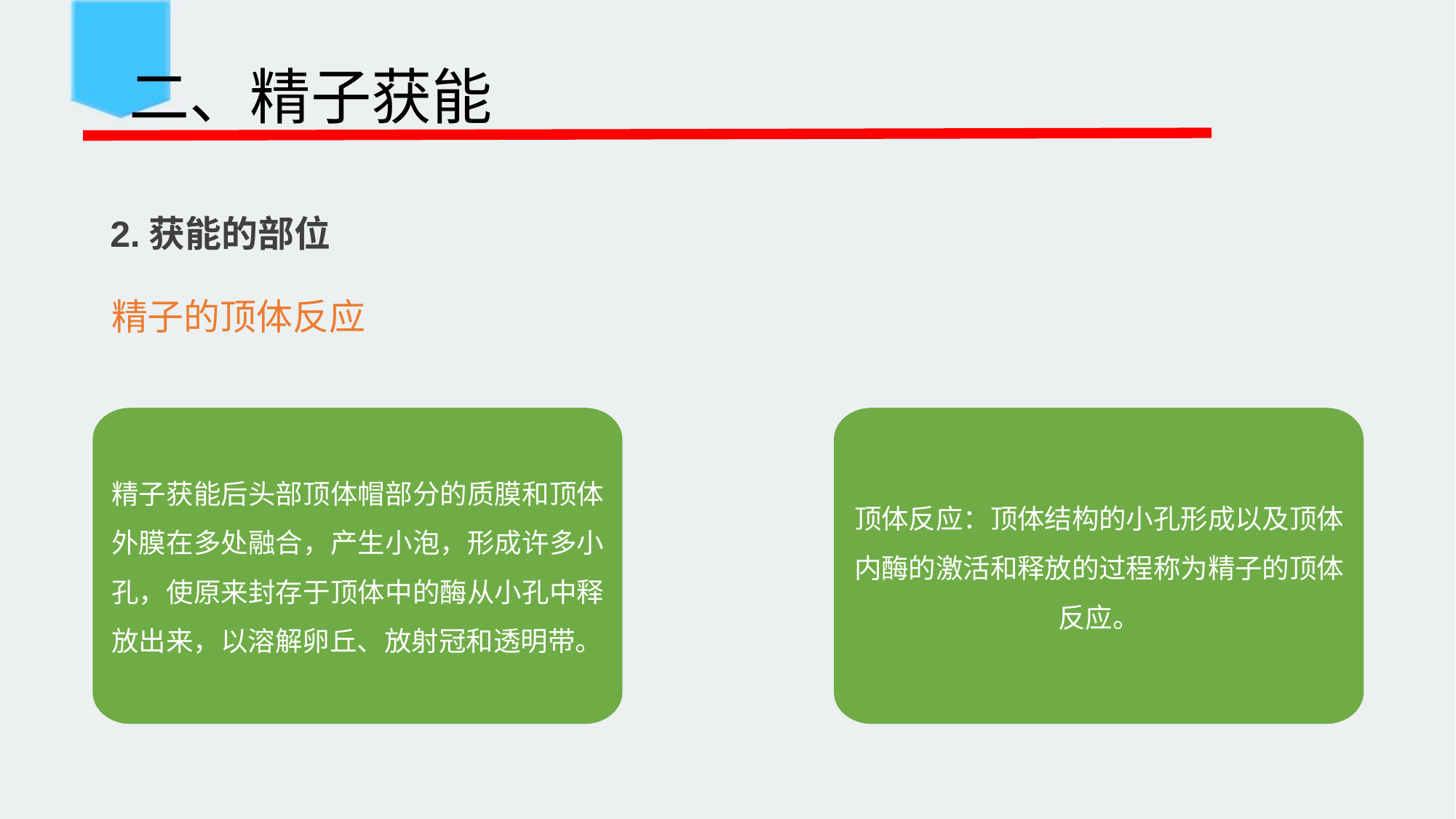

二、精子获能

   2.获能的部位

精子的顶体反应

精子获能后头部顶体帽部分的质膜和顶体 外膜在多处融合，产生小泡，形成许多小 孔，使原来封存于顶体中的酶从小孔中释 放出来，以溶解卵丘、放射冠和透明带。
顶体反应：顶体结构的小孔形成以及顶体 内酶的激活和释放的过程称为精子的顶体 反应。